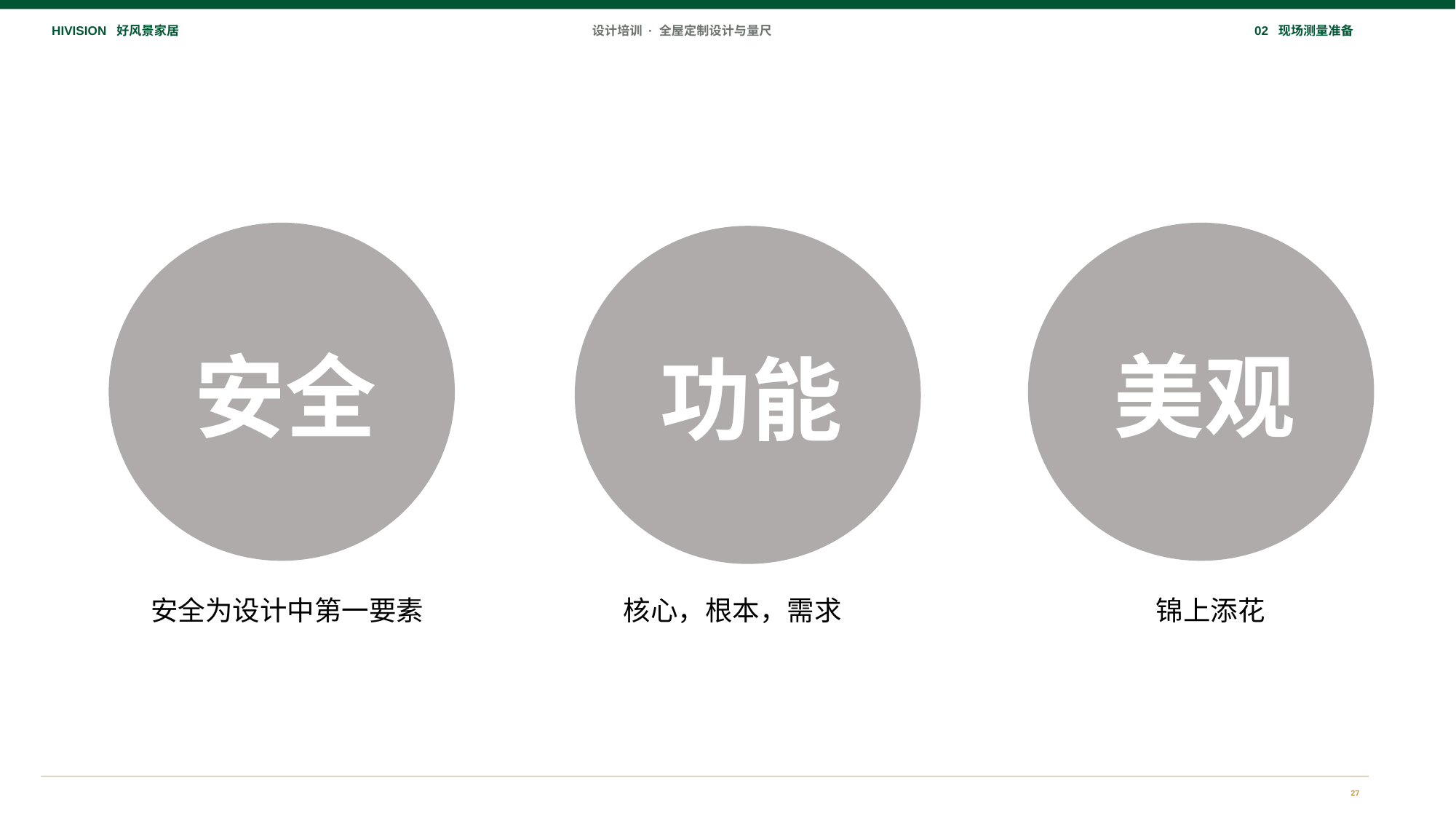

HIVISION  好风景家居
设计培训 · 全屋定制设计与量尺
02  现场测量准备

安全
美观
功能
安全为设计中第一要素
核心，根本，需求
锦上添花

27